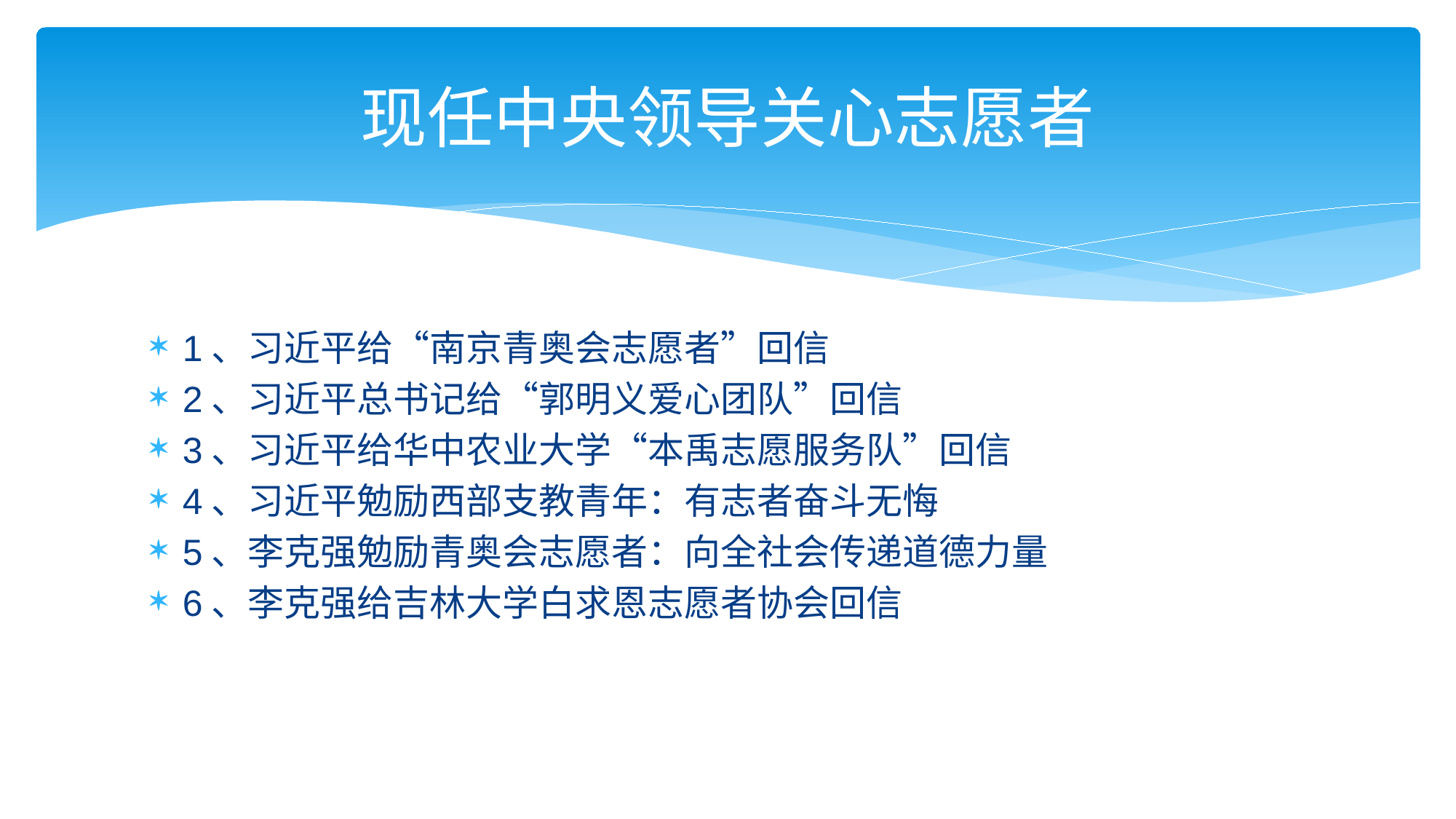

# 现任中央领导关心志愿者
1、习近平给“南京青奥会志愿者”回信
2、习近平总书记给“郭明义爱心团队”回信
3、习近平给华中农业大学“本禹志愿服务队”回信
4、习近平勉励西部支教青年：有志者奋斗无悔
5、李克强勉励青奥会志愿者：向全社会传递道德力量
6、李克强给吉林大学白求恩志愿者协会回信